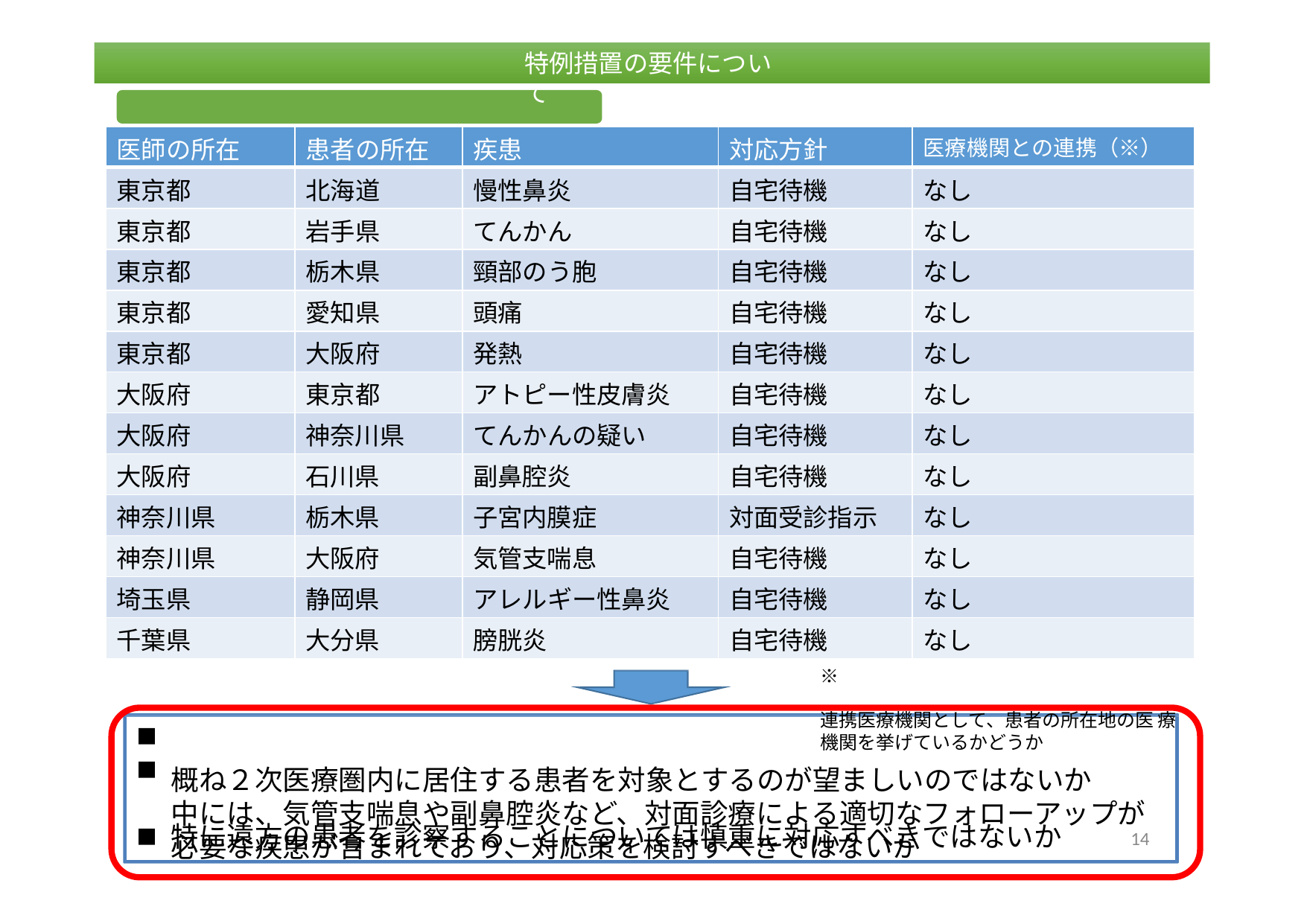

特例措置の要件について
◯	遠方の患者を診療した事例（一部）

特例措置の要件について

| 医師の所在 | 患者の所在 | 疾患 | 対応方針 | 医療機関との連携（※） |
| --- | --- | --- | --- | --- |
| 東京都 | 北海道 | 慢性鼻炎 | 自宅待機 | なし |
| 東京都 | 岩手県 | てんかん | 自宅待機 | なし |
| 東京都 | 栃木県 | 頸部のう胞 | 自宅待機 | なし |
| 東京都 | 愛知県 | 頭痛 | 自宅待機 | なし |
| 東京都 | 大阪府 | 発熱 | 自宅待機 | なし |
| 大阪府 | 東京都 | アトピー性皮膚炎 | 自宅待機 | なし |
| 大阪府 | 神奈川県 | てんかんの疑い | 自宅待機 | なし |
| 大阪府 | 石川県 | 副鼻腔炎 | 自宅待機 | なし |
| 神奈川県 | 栃木県 | 子宮内膜症 | 対面受診指示 | なし |
| 神奈川県 | 大阪府 | 気管支喘息 | 自宅待機 | なし |
| 埼玉県 | 静岡県 | アレルギー性鼻炎 | 自宅待機 | なし |
| 千葉県 | 大分県 | 膀胱炎 | 自宅待機 | なし |
※	連携医療機関として、患者の所在地の医 療機関を挙げているかどうか
概ね２次医療圏内に居住する患者を対象とするのが望ましいのではないか
中には、気管支喘息や副鼻腔炎など、対面診療による適切なフォローアップが 必要な疾患が含まれており、対応策を検討すべきではないか

特に遠方の患者を診察することについては慎重に対応すべきではないか
14